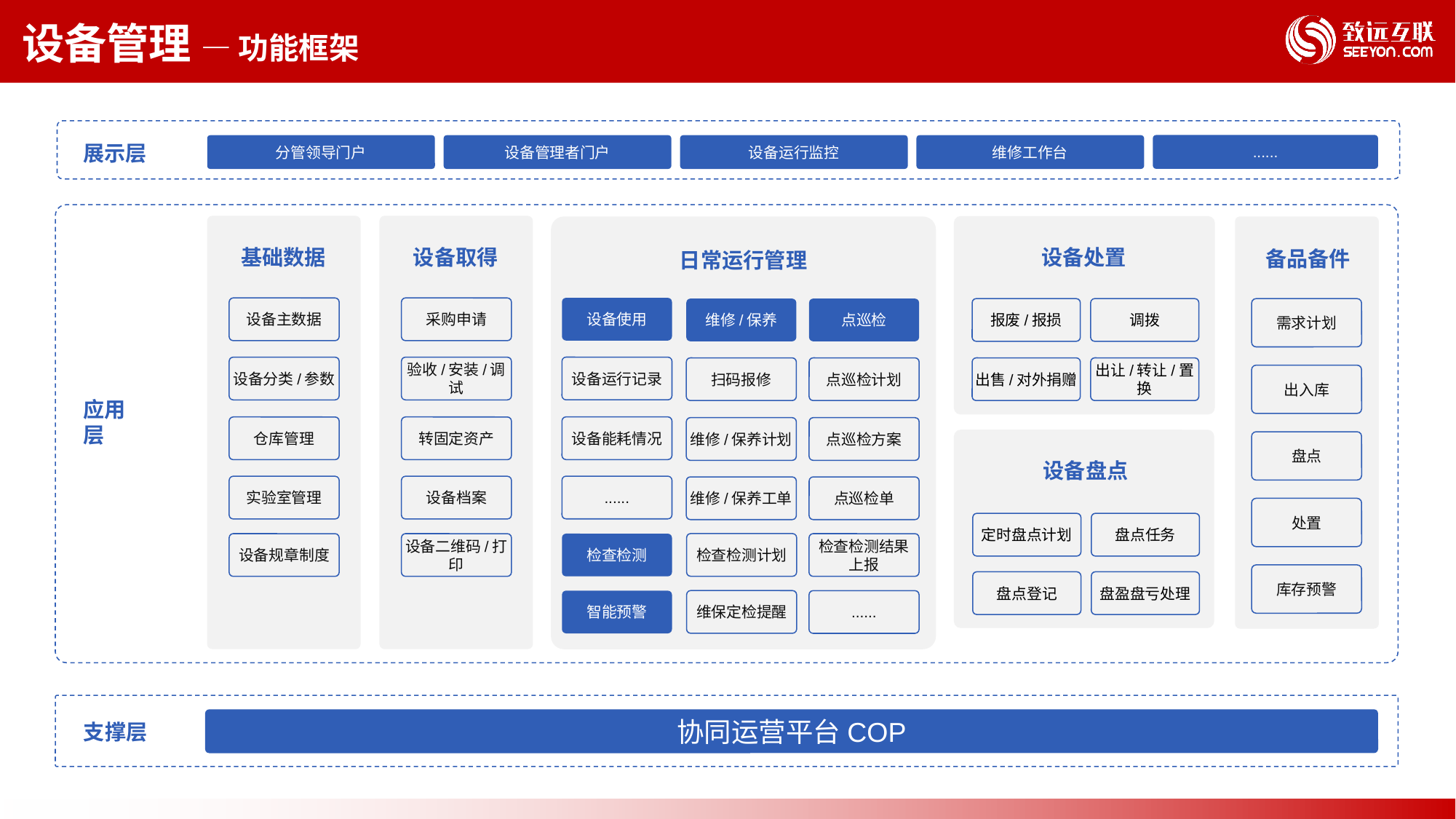

设备管理 — 功能框架

......
分管领导门户
设备管理者门户
设备运行监控
维修工作台
展示层

基础数据
设备主数据
设备分类/参数
仓库管理
实验室管理
设备规章制度

设备取得
采购申请
验收/安装/调试
转固定资产
设备档案
设备二维码/打印

设备处置
报废/报损
调拨
出售/对外捐赠
出让/转让/置换

设备盘点
定时盘点计划
盘点任务
盘点登记
盘盈盘亏处理

备品备件
需求计划
出入库
盘点
处置
库存预警

日常运行管理
设备使用
维修/保养
点巡检
设备运行记录
扫码报修
点巡检计划
设备能耗情况
维修/保养计划
点巡检方案
......
维修/保养工单
点巡检单
检查检测计划
检查检测
检查检测结果
上报
维保定检提醒
智能预警
......
应用层

协同运营平台COP
支撑层